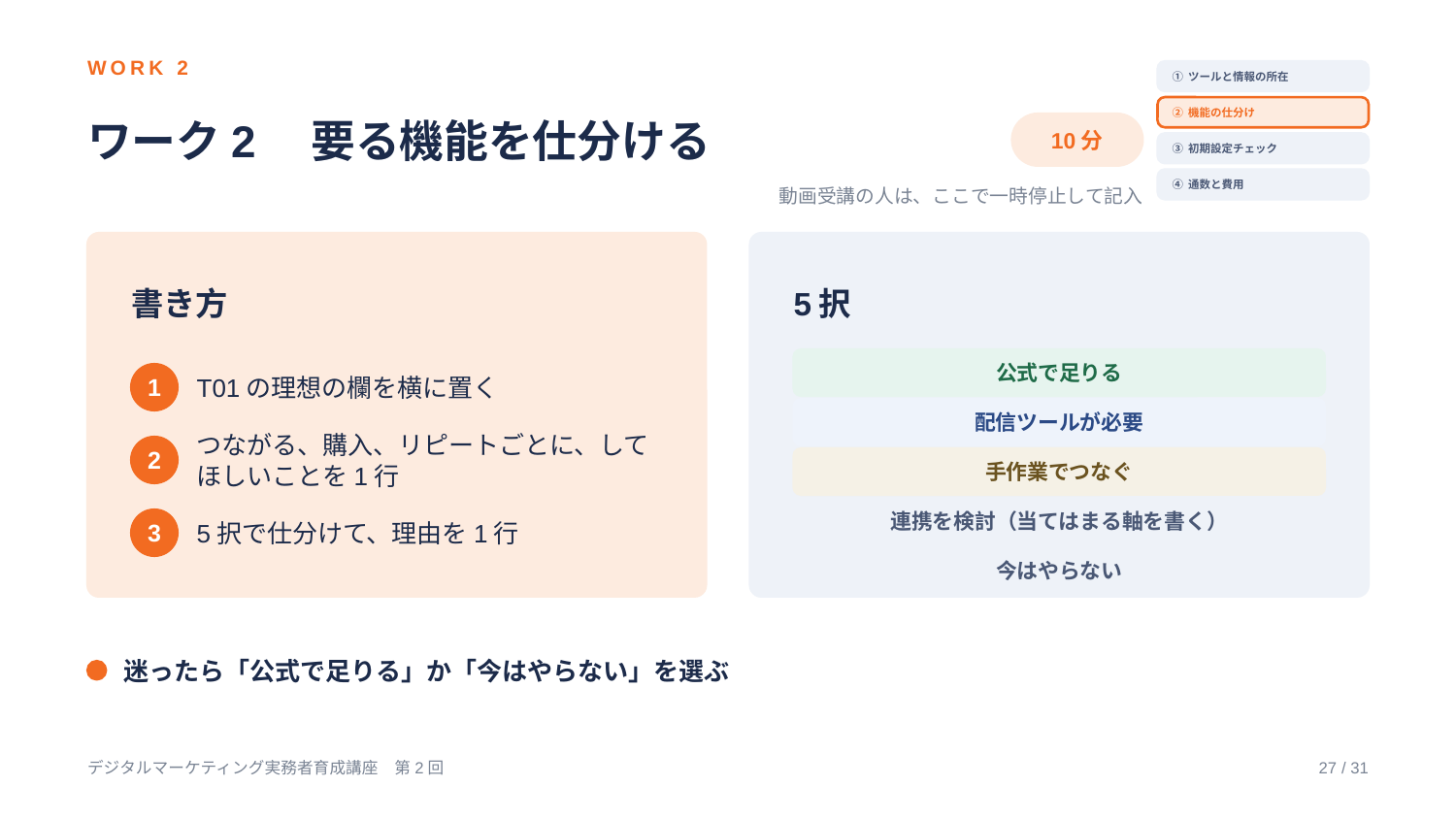

WORK 2

① ツールと情報の所在
ワーク2　要る機能を仕分ける

② 機能の仕分け

10分

③ 初期設定チェック

④ 通数と費用
動画受講の人は、ここで一時停止して記入

書き方
5択

公式で足りる
T01の理想の欄を横に置く

1

配信ツールが必要
つながる、購入、リピートごとに、してほしいことを1行

2

手作業でつなぐ

連携を検討（当てはまる軸を書く）
5択で仕分けて、理由を1行

3

今はやらない
迷ったら「公式で足りる」か「今はやらない」を選ぶ

デジタルマーケティング実務者育成講座　第2回
27 / 31